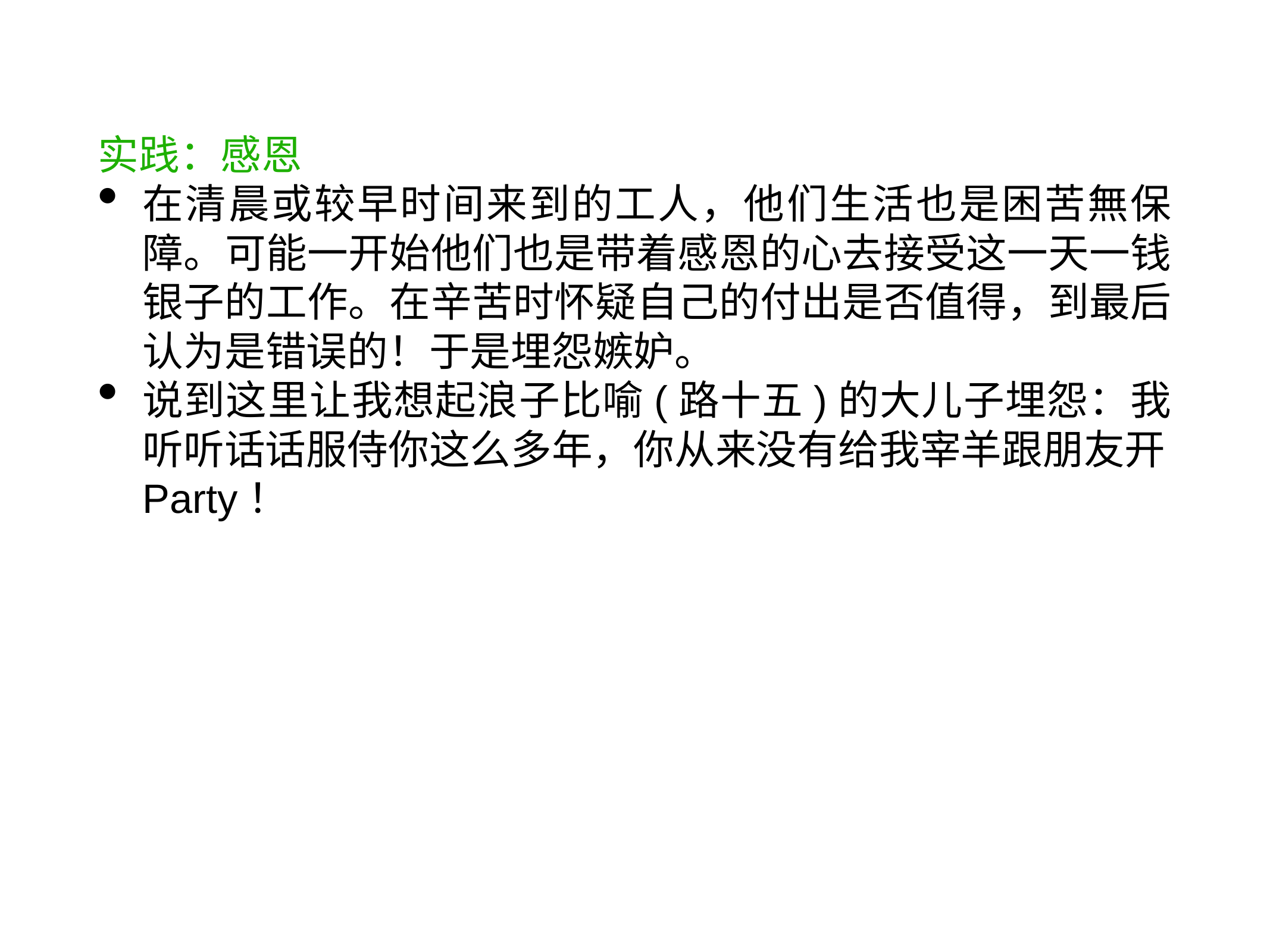

实践：感恩
在清晨或较早时间来到的工人，他们生活也是困苦無保障。可能一开始他们也是带着感恩的心去接受这一天一钱银子的工作。在辛苦时怀疑自己的付出是否值得，到最后认为是错误的！于是埋怨嫉妒。
说到这里让我想起浪子比喻(路十五)的大儿子埋怨：我听听话话服侍你这么多年，你从来没有给我宰羊跟朋友开Party！